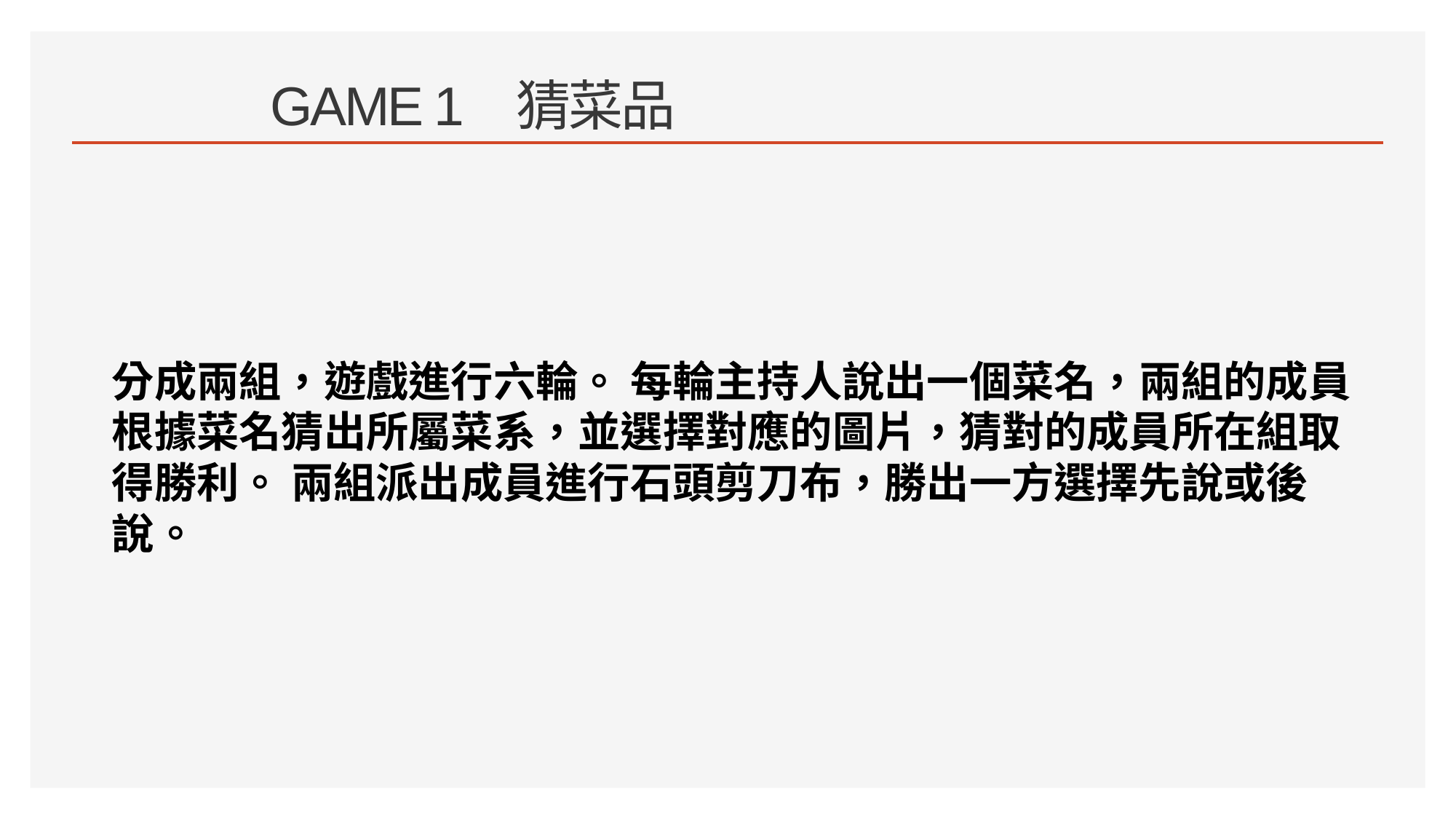

# GAME 1   猜菜品
分成兩組，遊戲進行六輪。 每輪主持人說出一個菜名，兩組的成員根據菜名猜出所屬菜系，並選擇對應的圖片，猜對的成員所在組取得勝利。 兩組派出成員進行石頭剪刀布，勝出一方選擇先說或後說。